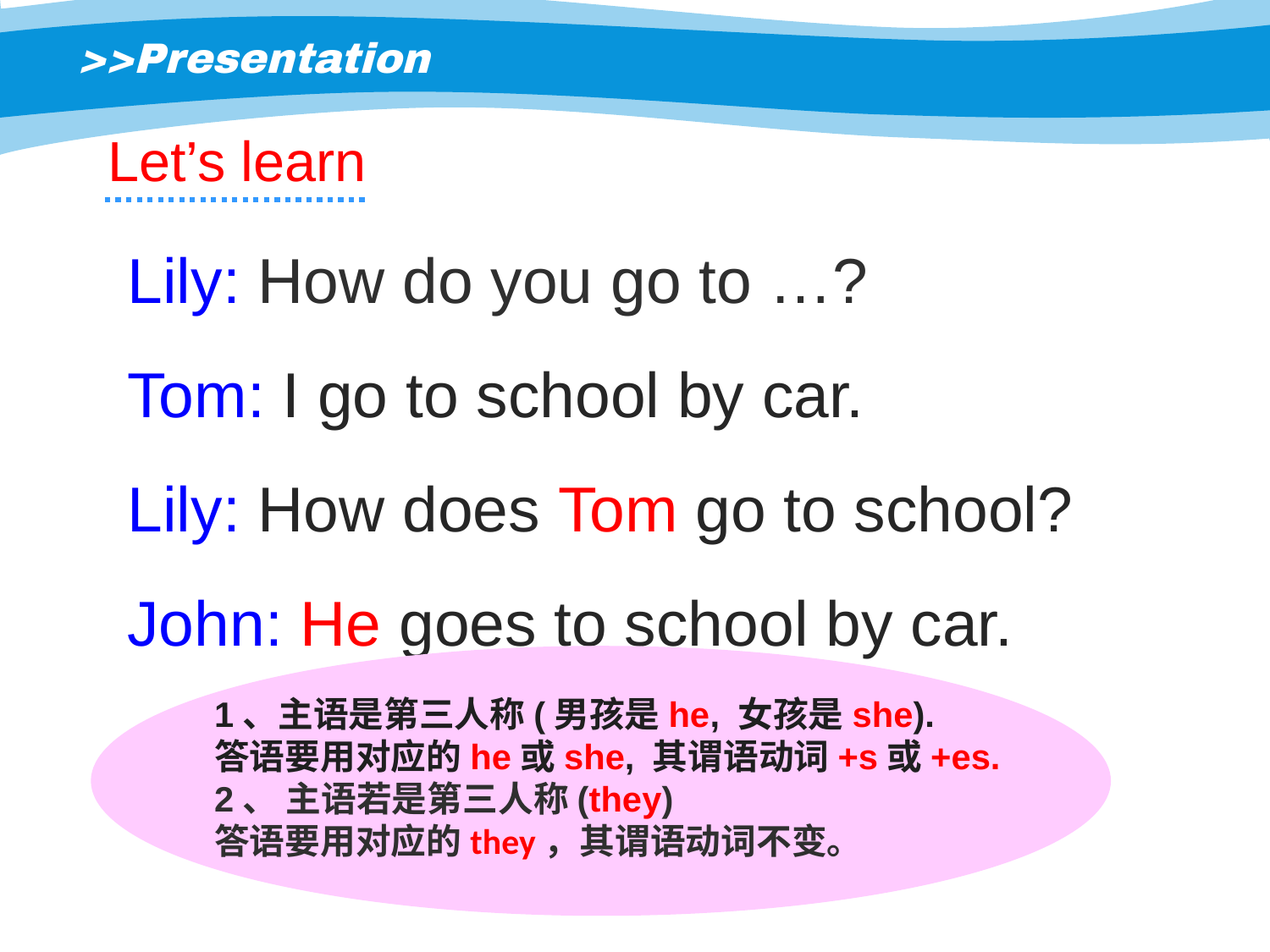

# >>Presentation
Let’s learn
Lily: How do you go to …?
Tom: I go to school by car.
Lily: How does Tom go to school?
John: He goes to school by car.

1、主语是第三人称(男孩是he, 女孩是she).
答语要用对应的he或she, 其谓语动词+s或+es.
2、 主语若是第三人称(they)
答语要用对应的they，其谓语动词不变。